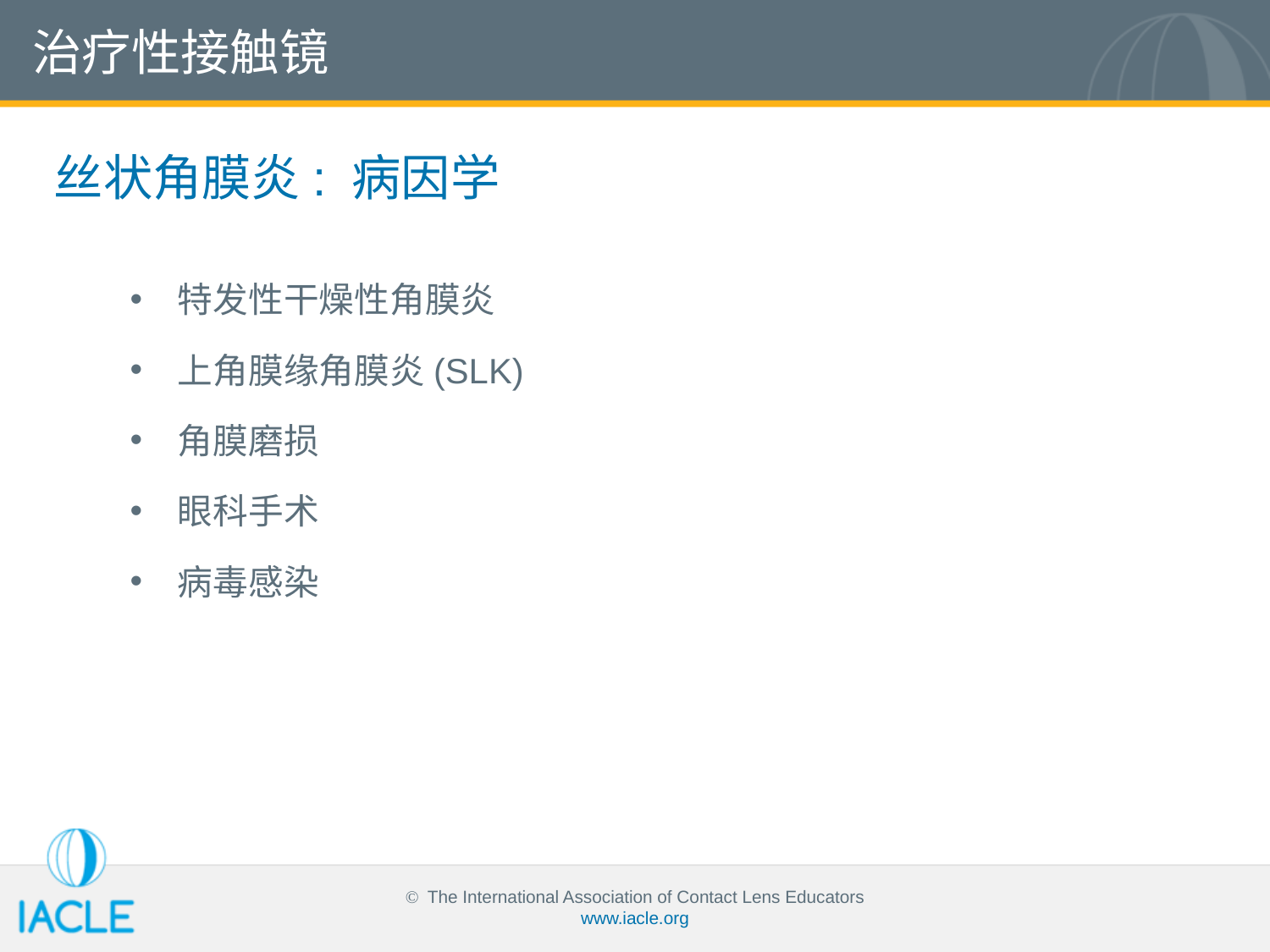

治疗性接触镜
丝状角膜炎: 病因学
特发性干燥性角膜炎
上角膜缘角膜炎(SLK)
角膜磨损
眼科手术
病毒感染